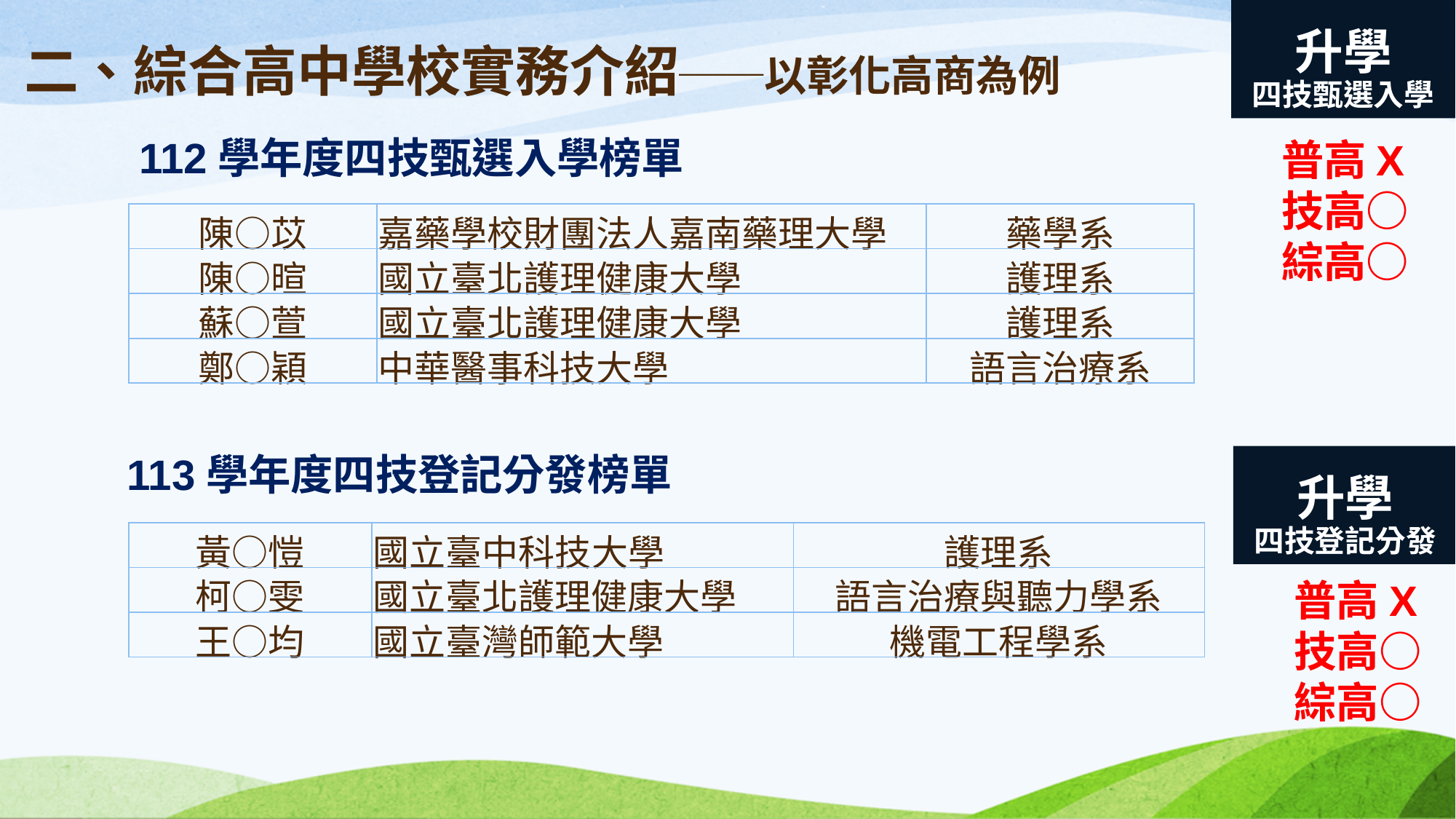

# 二、綜合高中學校實務介紹──以彰化高商為例
升學
四技甄選入學
112學年度四技甄選入學榜單
普高X
技高○
綜高○
| 陳○苡 | 嘉藥學校財團法人嘉南藥理大學 | 藥學系 |
| --- | --- | --- |
| 陳○暄 | 國立臺北護理健康大學 | 護理系 |
| 蘇○萱 | 國立臺北護理健康大學 | 護理系 |
| 鄭○穎 | 中華醫事科技大學 | 語言治療系 |
113學年度四技登記分發榜單
升學
四技登記分發
| 黃○愷 | 國立臺中科技大學 | 護理系 |
| --- | --- | --- |
| 柯○雯 | 國立臺北護理健康大學 | 語言治療與聽力學系 |
| 王○均 | 國立臺灣師範大學 | 機電工程學系 |
普高X
技高○
綜高○